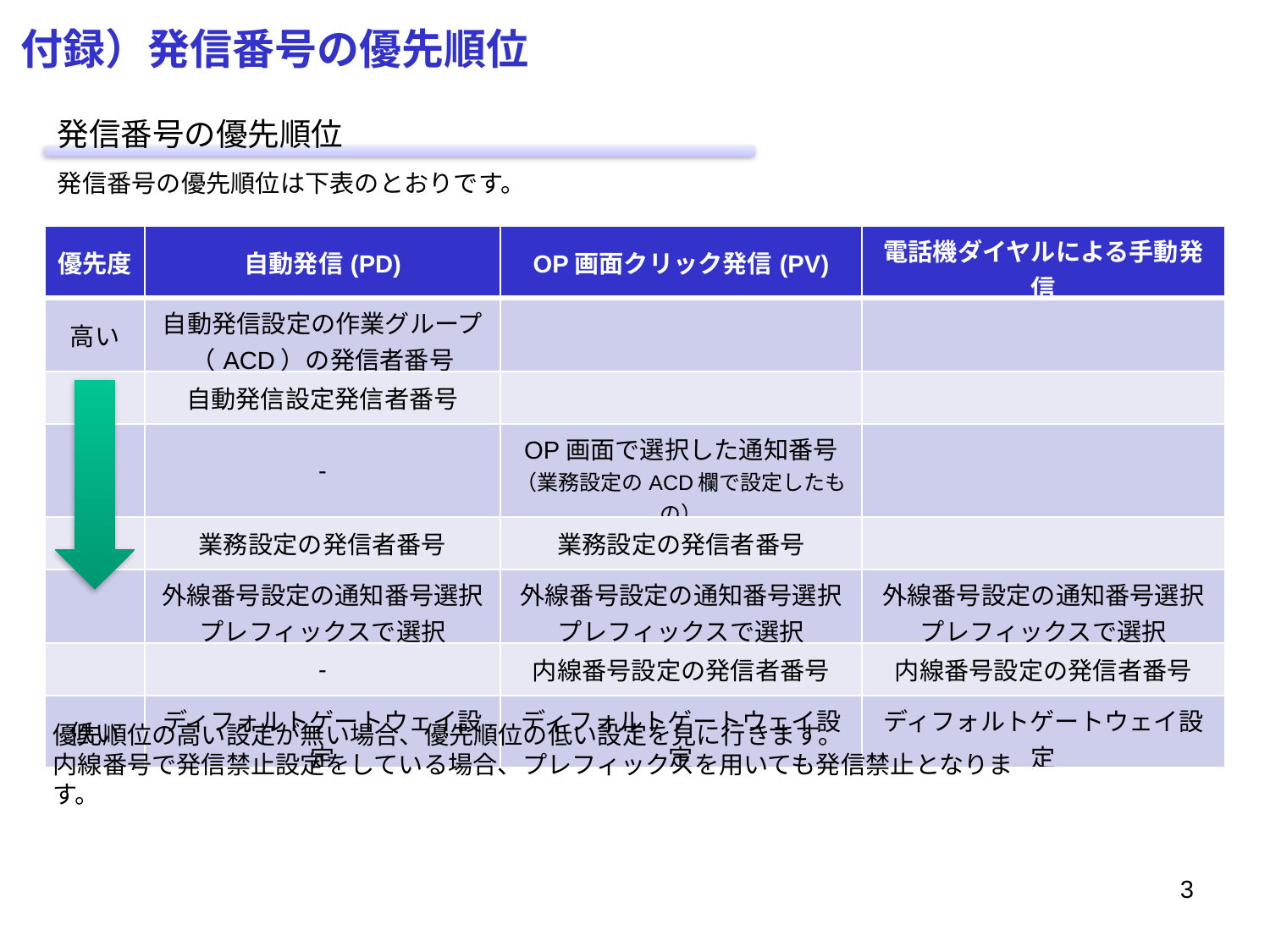

付録）発信番号の優先順位
発信番号の優先順位

発信番号の優先順位は下表のとおりです。
| 優先度 | 自動発信(PD) | OP画面クリック発信(PV) | 電話機ダイヤルによる手動発信 |
| --- | --- | --- | --- |
| 高い | 自動発信設定の作業グループ（ACD）の発信者番号 |  |  |
|  | 自動発信設定発信者番号 |  |  |
|  | - | OP画面で選択した通知番号 （業務設定のACD欄で設定したもの） |  |
|  | 業務設定の発信者番号 | 業務設定の発信者番号 |  |
|  | 外線番号設定の通知番号選択プレフィックスで選択 | 外線番号設定の通知番号選択プレフィックスで選択 | 外線番号設定の通知番号選択プレフィックスで選択 |
|  | - | 内線番号設定の発信者番号 | 内線番号設定の発信者番号 |
| 低い | ディフォルトゲートウェイ設定 | ディフォルトゲートウェイ設定 | ディフォルトゲートウェイ設定 |

優先順位の高い設定が無い場合、優先順位の低い設定を見に行きます。
内線番号で発信禁止設定をしている場合、プレフィックスを用いても発信禁止となります。
3